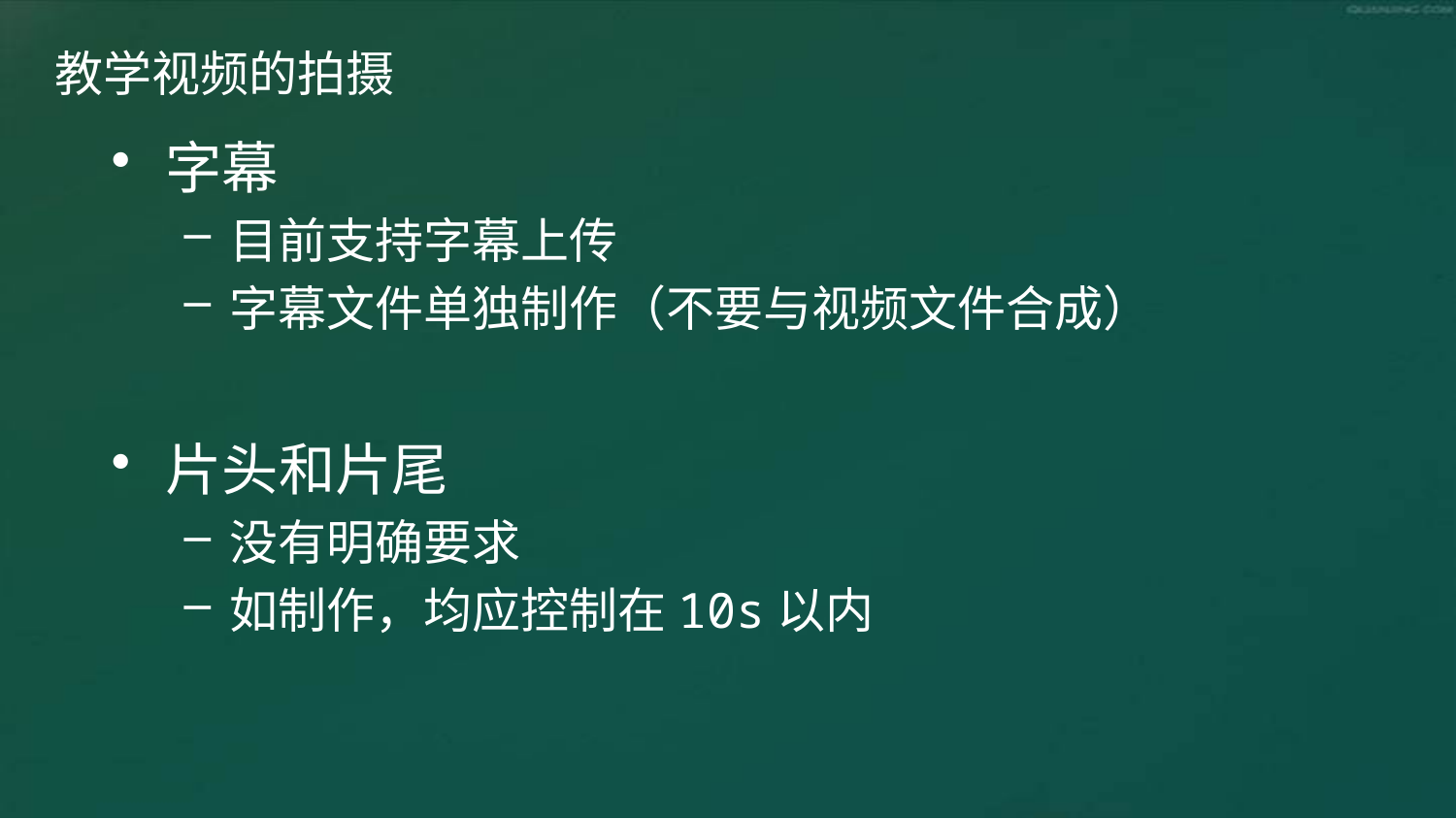

# 教学视频的拍摄
字幕
目前支持字幕上传
字幕文件单独制作（不要与视频文件合成）

片头和片尾
没有明确要求
如制作，均应控制在10s以内